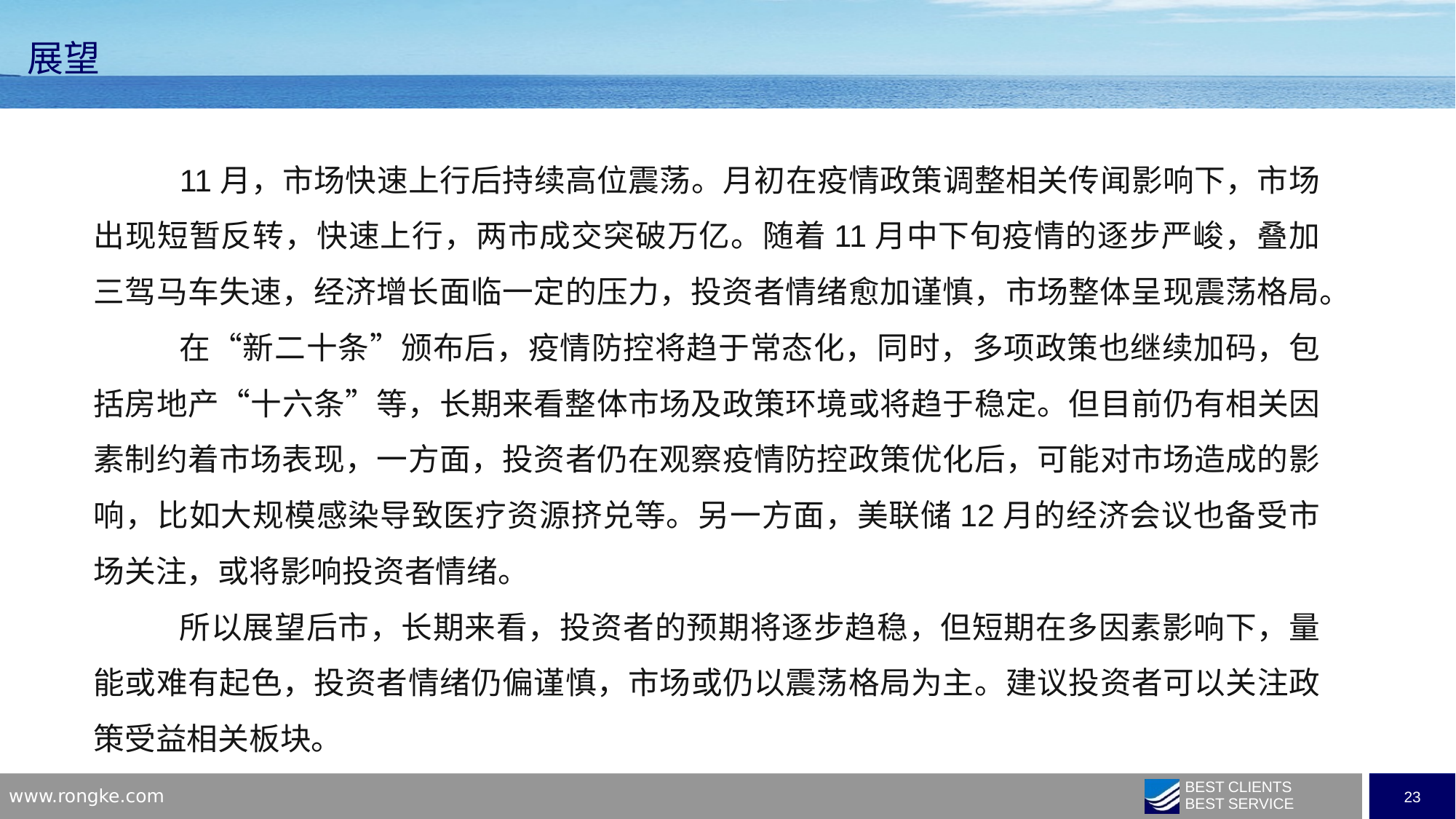

展望

11月，市场快速上行后持续高位震荡。月初在疫情政策调整相关传闻影响下，市场出现短暂反转，快速上行，两市成交突破万亿。随着11月中下旬疫情的逐步严峻，叠加三驾马车失速，经济增长面临一定的压力，投资者情绪愈加谨慎，市场整体呈现震荡格局。
在“新二十条”颁布后，疫情防控将趋于常态化，同时，多项政策也继续加码，包括房地产“十六条”等，长期来看整体市场及政策环境或将趋于稳定。但目前仍有相关因素制约着市场表现，一方面，投资者仍在观察疫情防控政策优化后，可能对市场造成的影响，比如大规模感染导致医疗资源挤兑等。另一方面，美联储12月的经济会议也备受市场关注，或将影响投资者情绪。
所以展望后市，长期来看，投资者的预期将逐步趋稳，但短期在多因素影响下，量能或难有起色，投资者情绪仍偏谨慎，市场或仍以震荡格局为主。建议投资者可以关注政策受益相关板块。